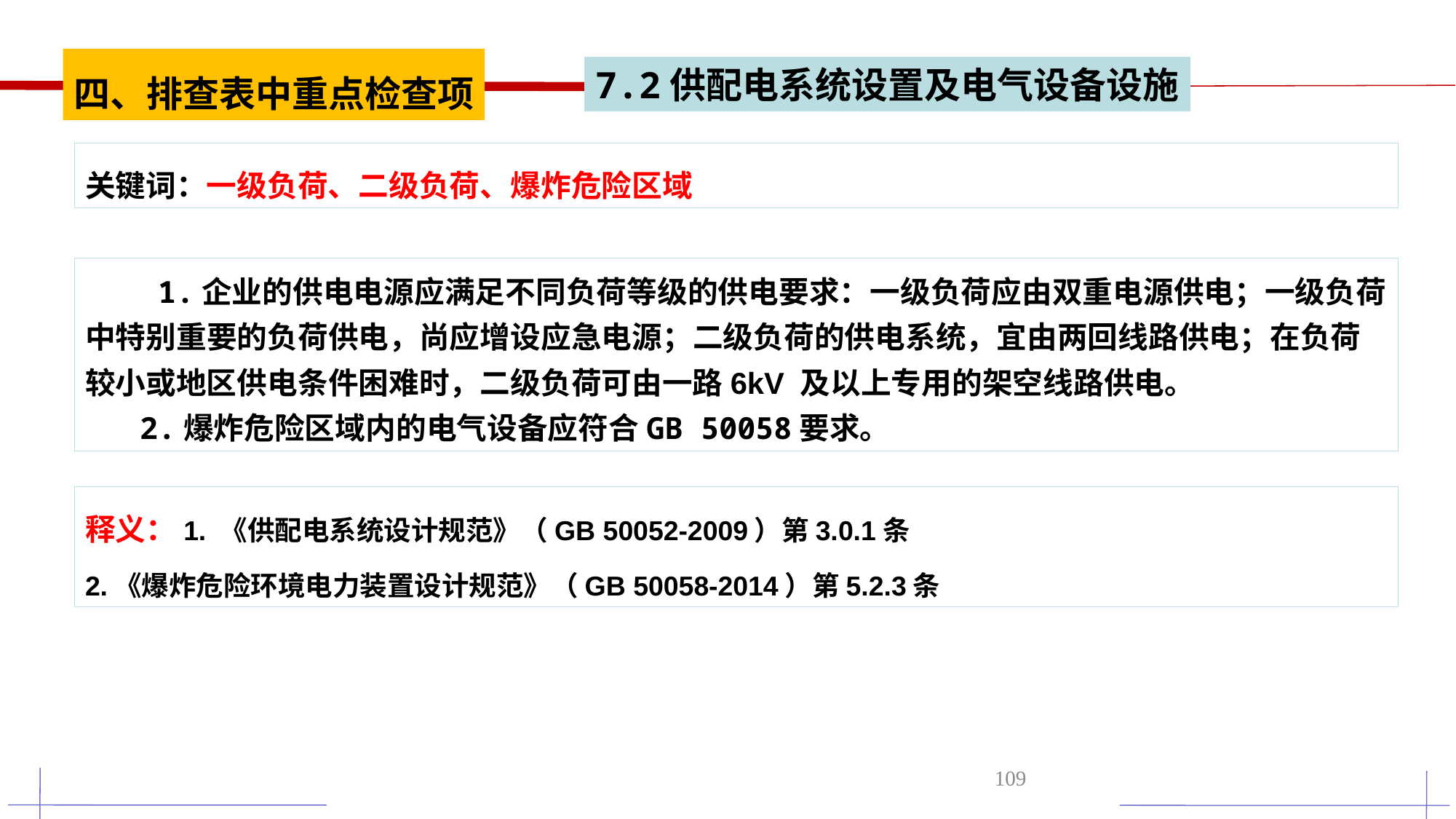

四、排查表中重点检查项
7.2供配电系统设置及电气设备设施
关键词：一级负荷、二级负荷、爆炸危险区域
    1.企业的供电电源应满足不同负荷等级的供电要求：一级负荷应由双重电源供电；一级负荷中特别重要的负荷供电，尚应增设应急电源；二级负荷的供电系统，宜由两回线路供电；在负荷较小或地区供电条件困难时，二级负荷可由一路6kV 及以上专用的架空线路供电。
   2.爆炸危险区域内的电气设备应符合GB 50058要求。
释义：1. 《供配电系统设计规范》（GB 50052-2009）第3.0.1条
2.《爆炸危险环境电力装置设计规范》（GB 50058-2014）第5.2.3条
109